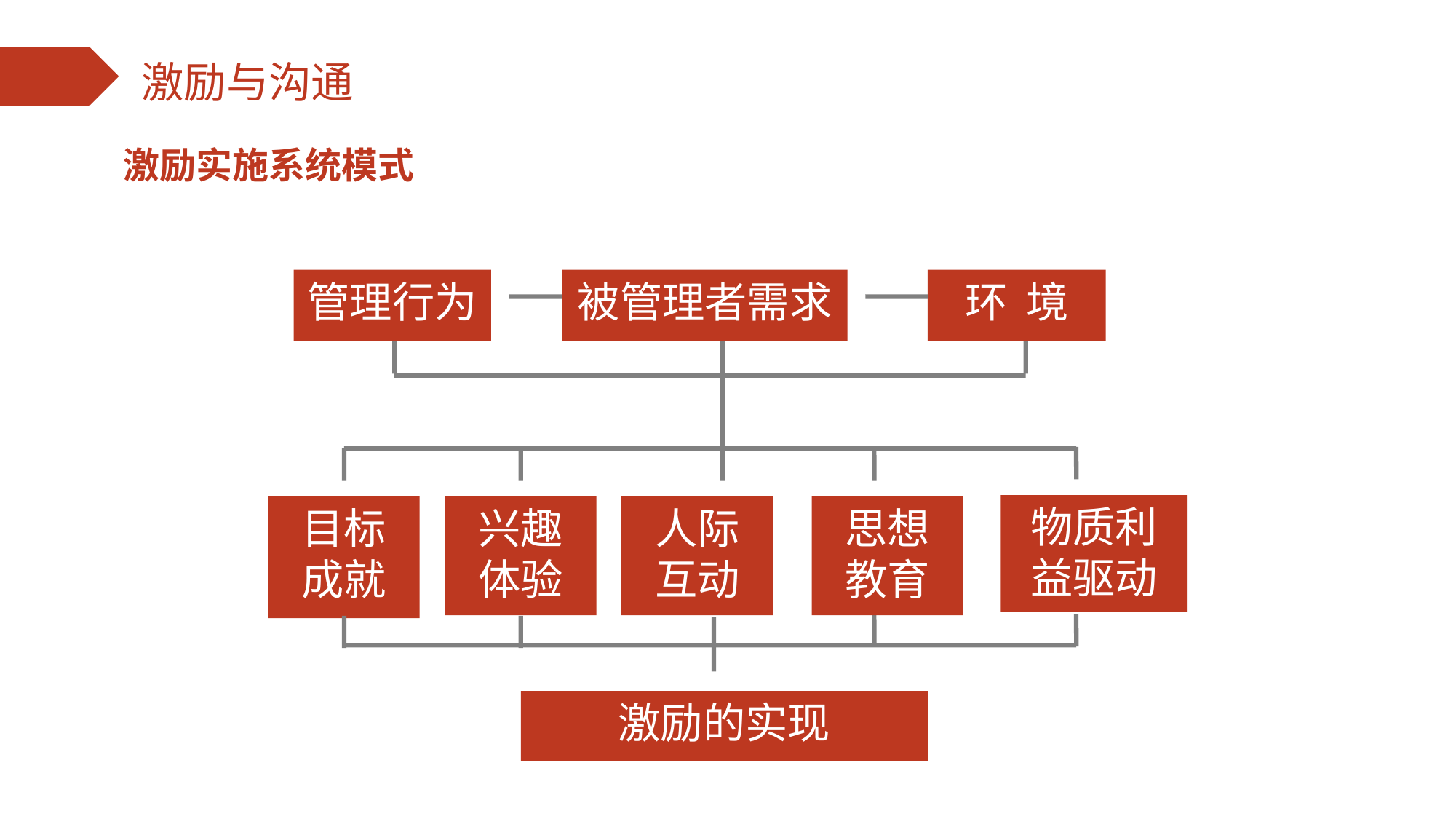

激励实施系统模式
管理行为
被管理者需求
环  境

物质利益驱动
目标
成就
兴趣
体验
人际
互动
思想
教育

激励的实现